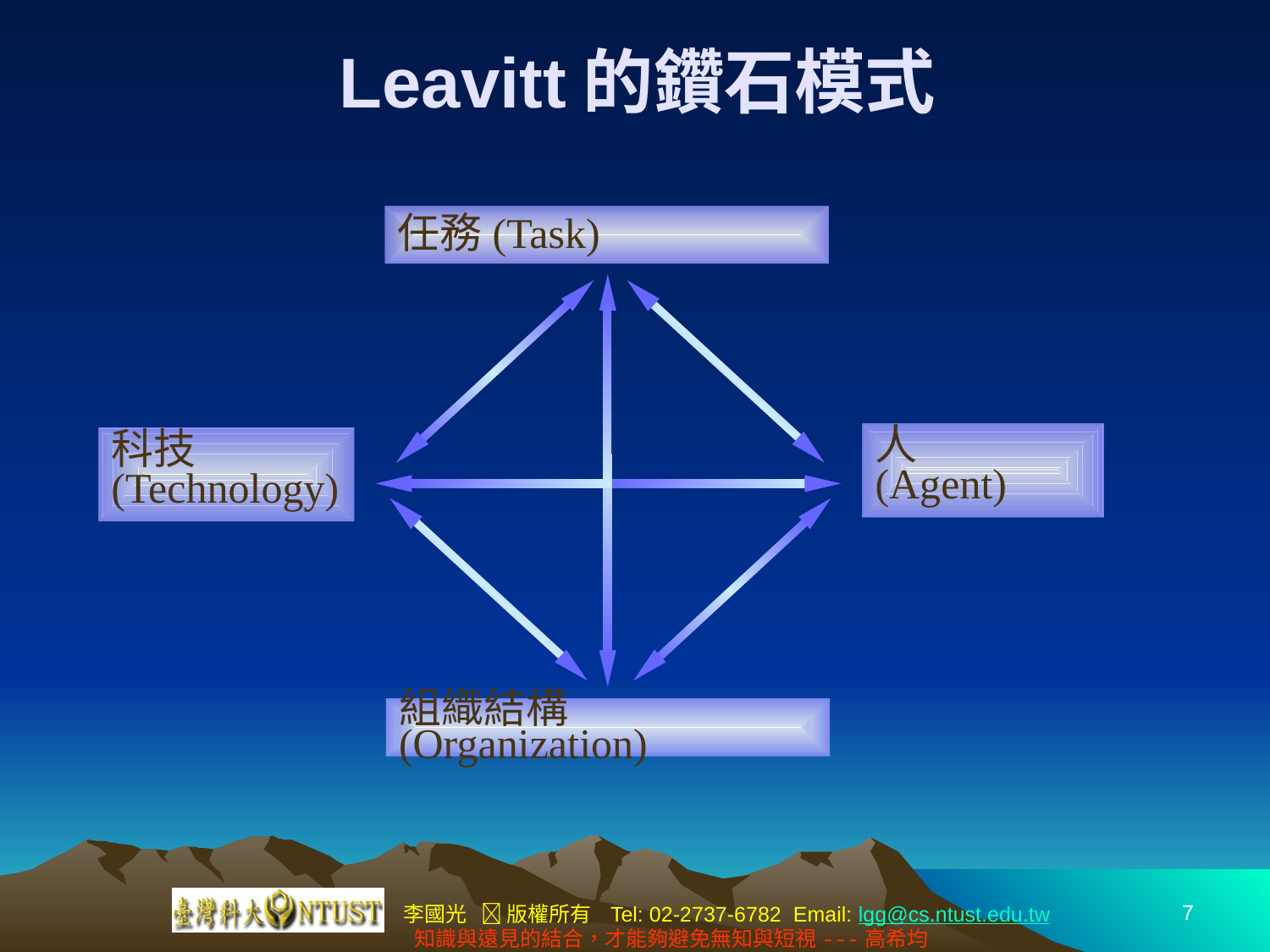

# Leavitt的鑽石模式
任務(Task)

人
(Agent)
科技
(Technology)

組織結構(Organization)
7